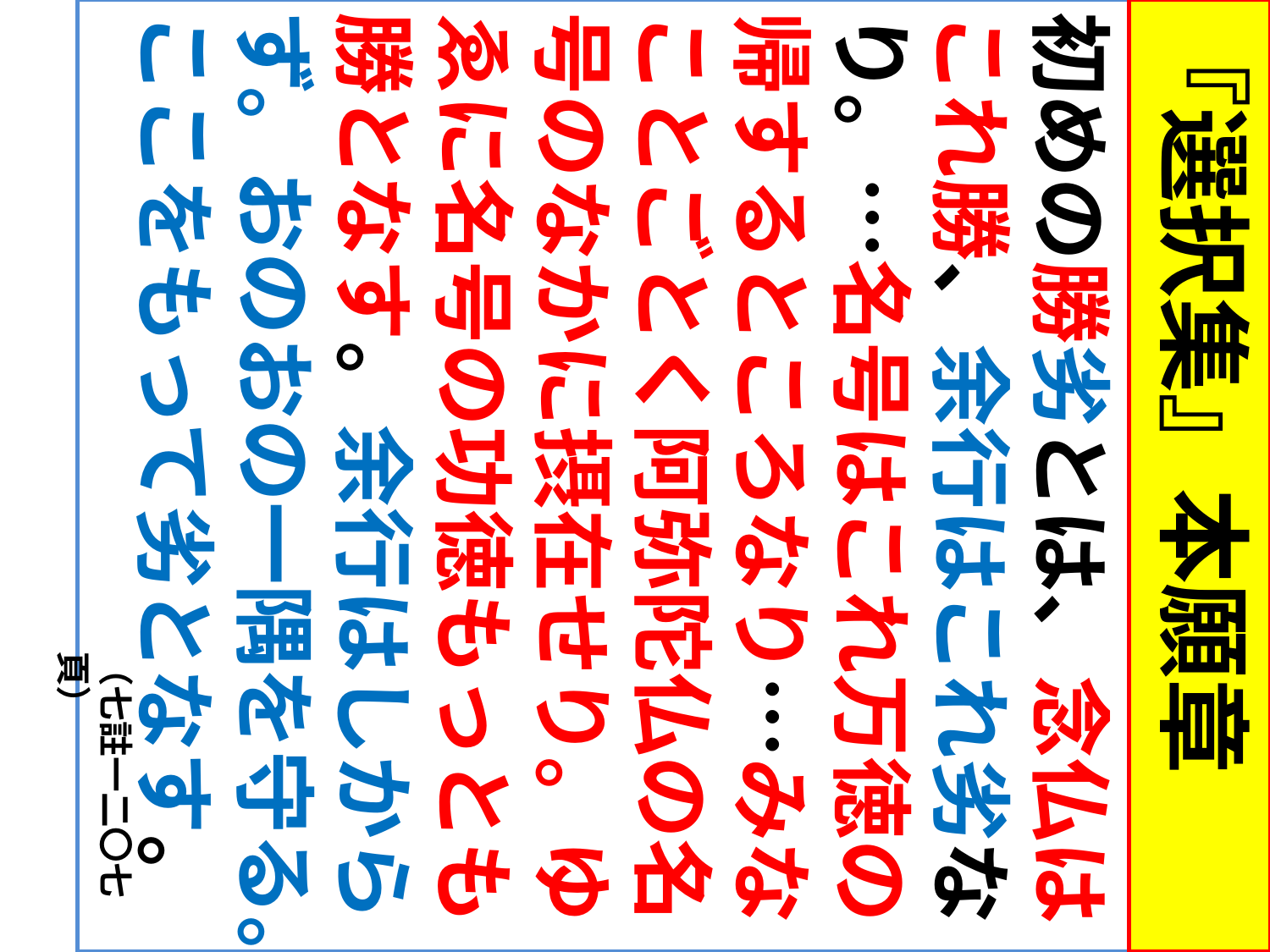

初めの勝劣とは、念仏はこれ勝、余行はこれ劣なり。…名号はこれ万徳の帰するところなり…みなことごとく阿弥陀仏の名号のなかに摂在せり。ゆゑに名号の功徳もっとも勝となす。余行はしからず。おのおの一隅を守る。ここをもって劣となす。
『選択集』本願章
（七註一二〇七頁）